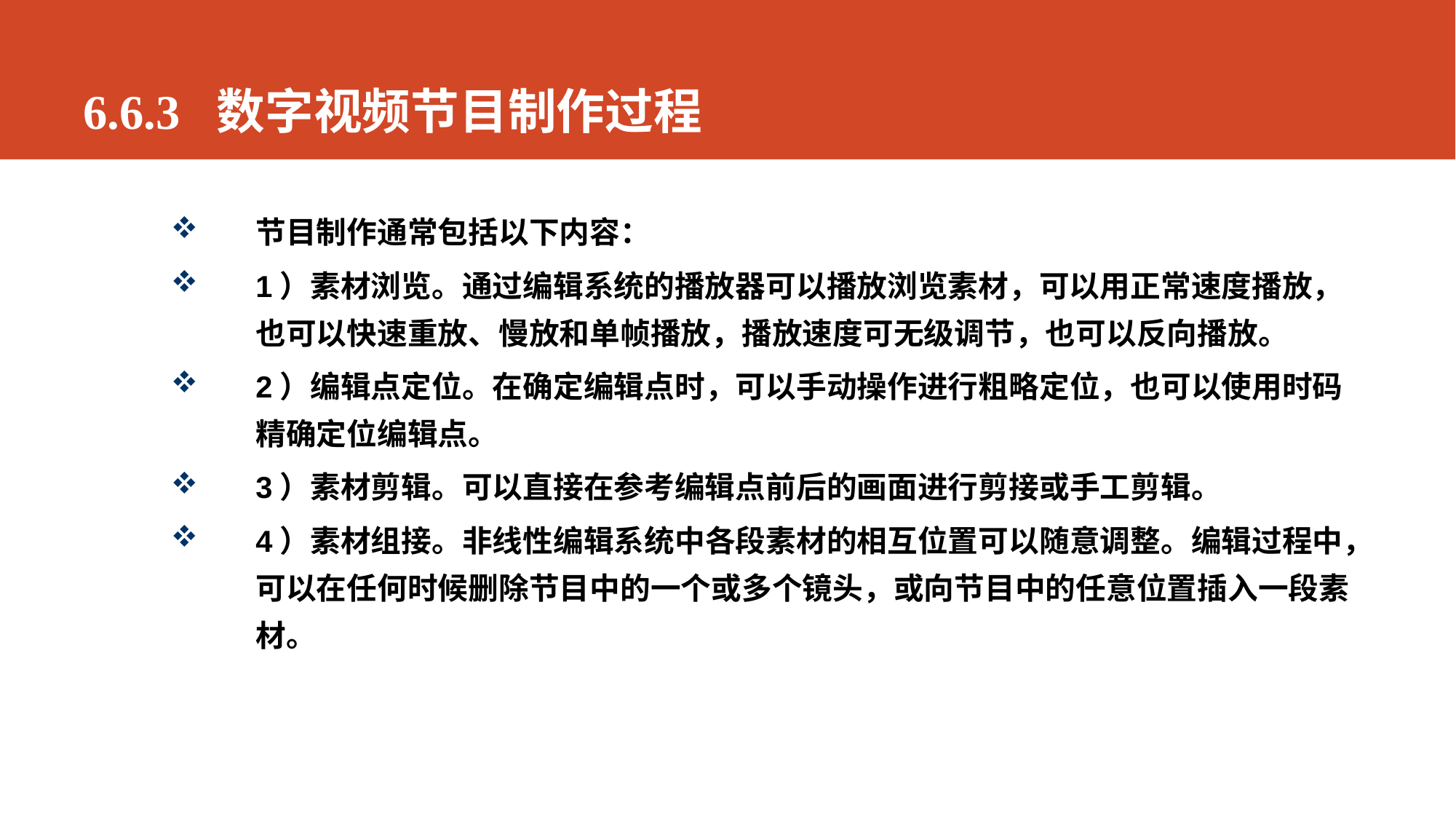

# 6.6.3  数字视频节目制作过程
节目制作通常包括以下内容：
1）素材浏览。通过编辑系统的播放器可以播放浏览素材，可以用正常速度播放，也可以快速重放、慢放和单帧播放，播放速度可无级调节，也可以反向播放。
2）编辑点定位。在确定编辑点时，可以手动操作进行粗略定位，也可以使用时码精确定位编辑点。
3）素材剪辑。可以直接在参考编辑点前后的画面进行剪接或手工剪辑。
4）素材组接。非线性编辑系统中各段素材的相互位置可以随意调整。编辑过程中，可以在任何时候删除节目中的一个或多个镜头，或向节目中的任意位置插入一段素材。